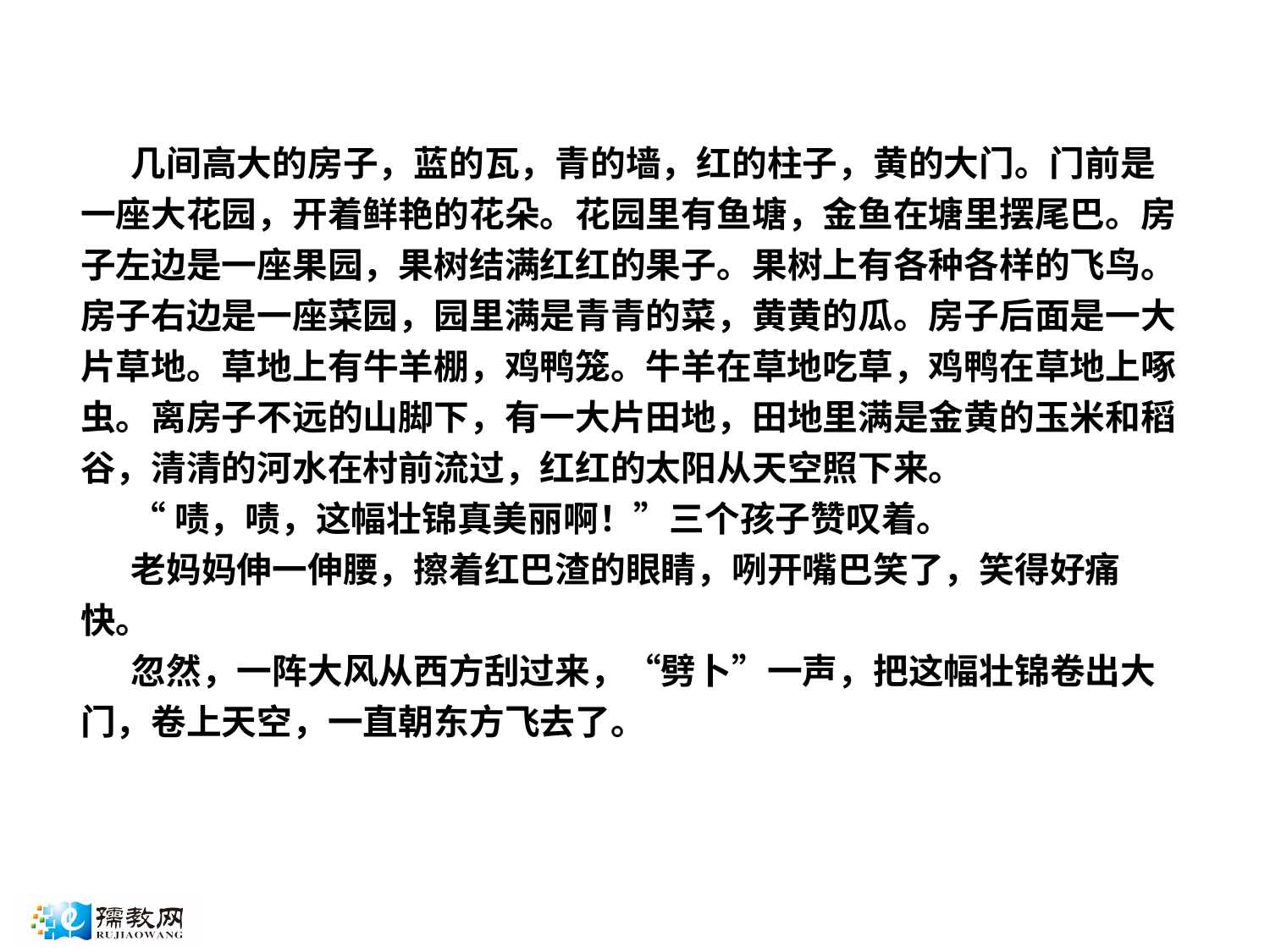

几间高大的房子，蓝的瓦，青的墙，红的柱子，黄的大门。门前是一座大花园，开着鲜艳的花朵。花园里有鱼塘，金鱼在塘里摆尾巴。房子左边是一座果园，果树结满红红的果子。果树上有各种各样的飞鸟。房子右边是一座菜园，园里满是青青的菜，黄黄的瓜。房子后面是一大片草地。草地上有牛羊棚，鸡鸭笼。牛羊在草地吃草，鸡鸭在草地上啄虫。离房子不远的山脚下，有一大片田地，田地里满是金黄的玉米和稻谷，清清的河水在村前流过，红红的太阳从天空照下来。
“啧，啧，这幅壮锦真美丽啊！”三个孩子赞叹着。
老妈妈伸一伸腰，擦着红巴渣的眼睛，咧开嘴巴笑了，笑得好痛快。
忽然，一阵大风从西方刮过来，“劈卜”一声，把这幅壮锦卷出大门，卷上天空，一直朝东方飞去了。